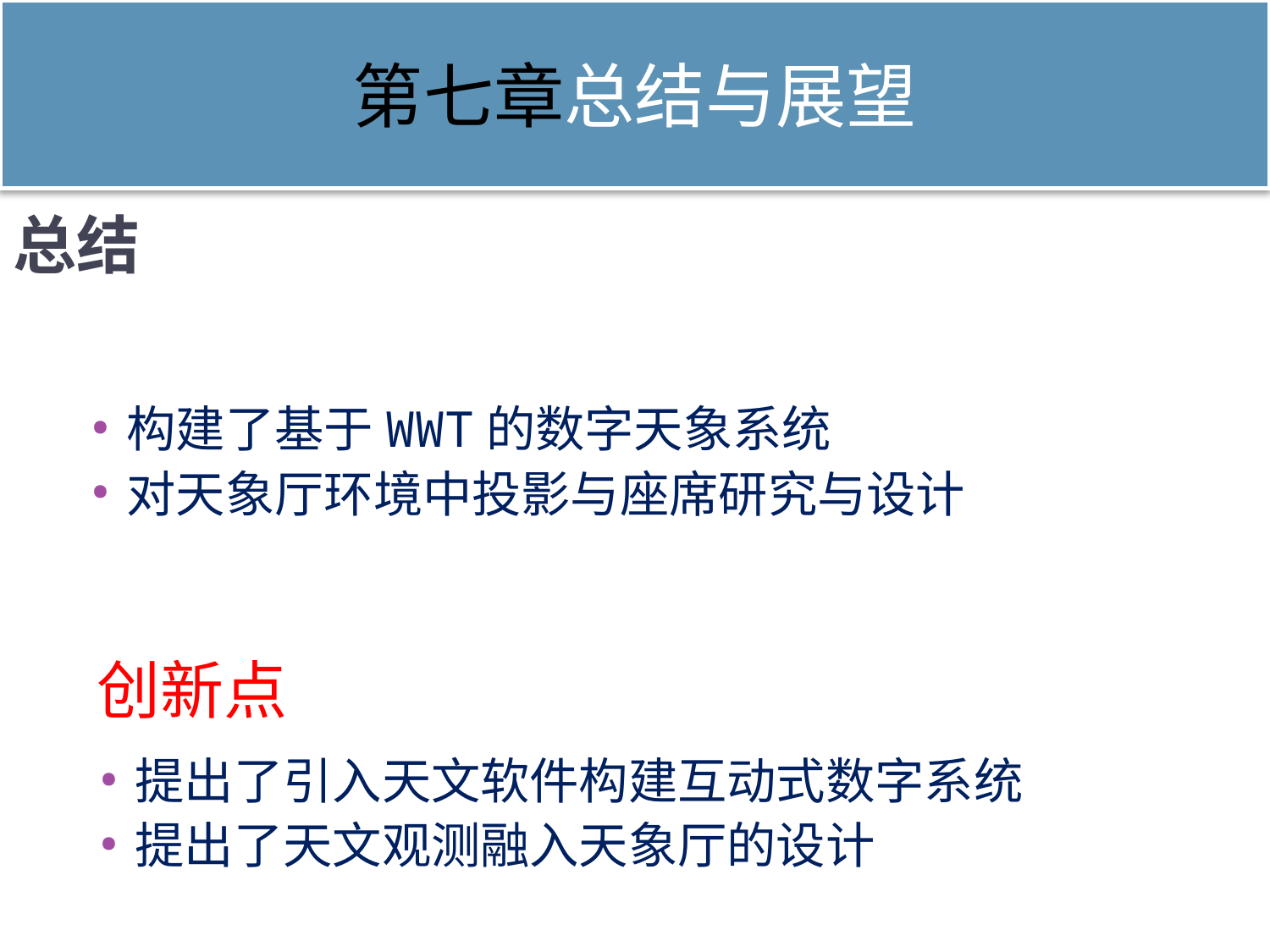

第七章总结与展望
# 总结

构建了基于WWT的数字天象系统
对天象厅环境中投影与座席研究与设计

创新点

提出了引入天文软件构建互动式数字系统
提出了天文观测融入天象厅的设计